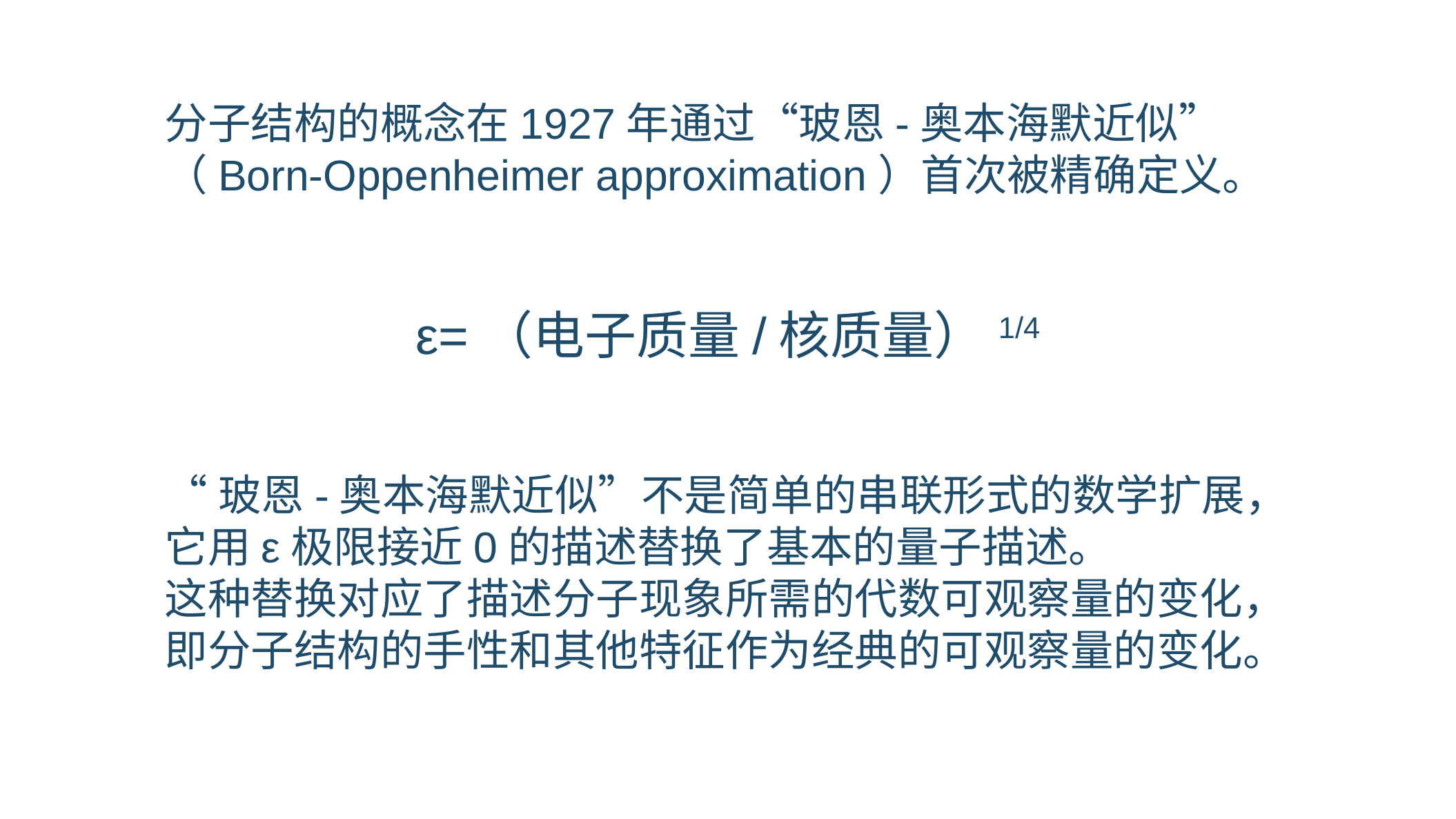

分子结构的概念在1927年通过“玻恩-奥本海默近似”（Born-Oppenheimer approximation）首次被精确定义。

ε=（电子质量/核质量）1/4

“玻恩-奥本海默近似”不是简单的串联形式的数学扩展，它用ε极限接近0的描述替换了基本的量子描述。
这种替换对应了描述分子现象所需的代数可观察量的变化，即分子结构的手性和其他特征作为经典的可观察量的变化。